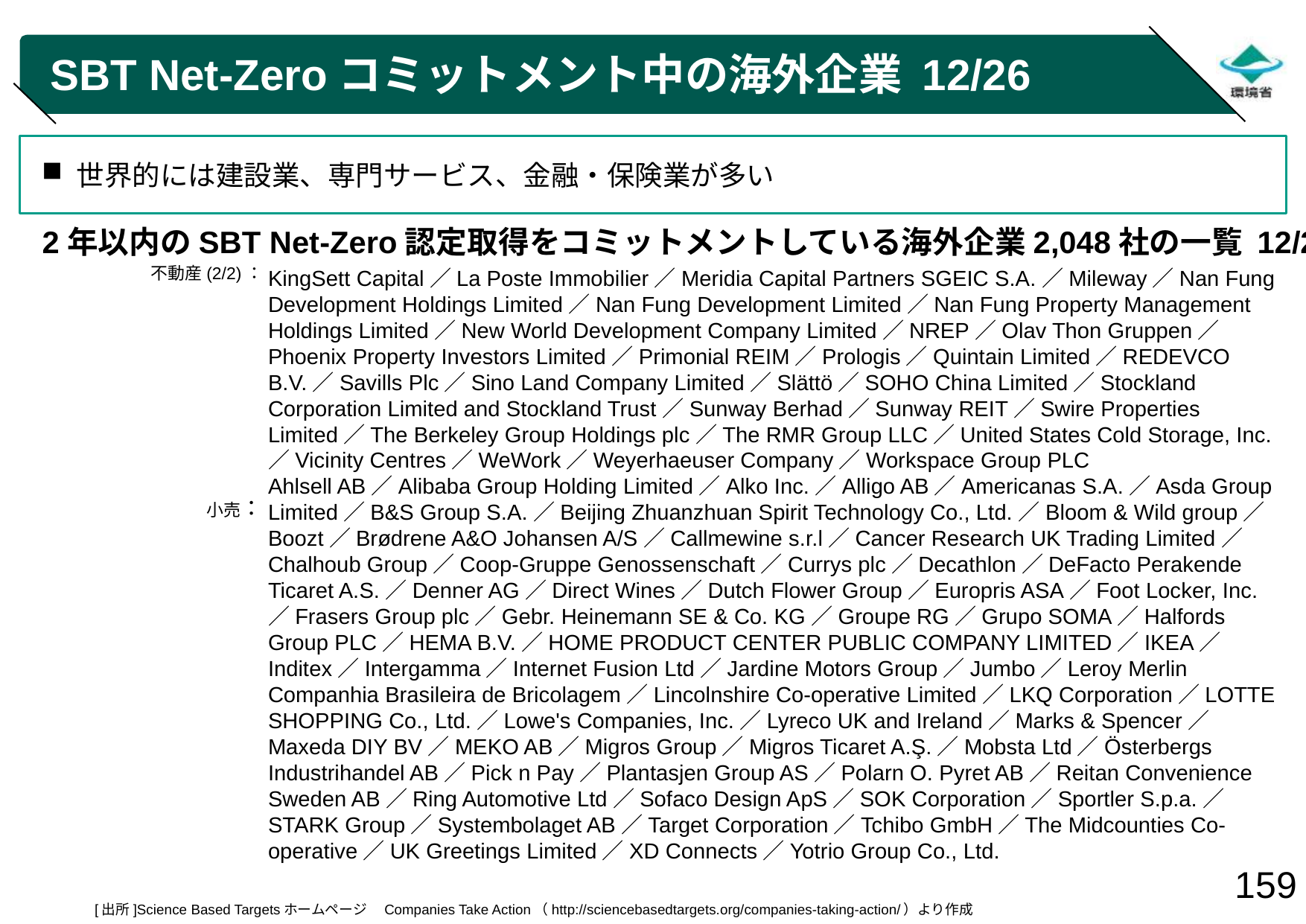

# SBT Net-Zeroコミットメント中の海外企業 12/26
世界的には建設業、専門サービス、金融・保険業が多い
2年以内のSBT Net-Zero認定取得をコミットメントしている海外企業2,048社の一覧 12/26
不動産(2/2)：

小売：

KingSett Capital／La Poste Immobilier／Meridia Capital Partners SGEIC S.A.／Mileway／Nan Fung Development Holdings Limited／Nan Fung Development Limited／Nan Fung Property Management Holdings Limited／New World Development Company Limited／NREP／Olav Thon Gruppen／Phoenix Property Investors Limited／Primonial REIM／Prologis／Quintain Limited／REDEVCO B.V.／Savills Plc／Sino Land Company Limited／Slättö／SOHO China Limited／Stockland Corporation Limited and Stockland Trust／Sunway Berhad／Sunway REIT／Swire Properties Limited／The Berkeley Group Holdings plc／The RMR Group LLC／United States Cold Storage, Inc.／Vicinity Centres／WeWork／Weyerhaeuser Company／Workspace Group PLC
Ahlsell AB／Alibaba Group Holding Limited／Alko Inc.／Alligo AB／Americanas S.A.／Asda Group Limited／B&S Group S.A.／Beijing Zhuanzhuan Spirit Technology Co., Ltd.／Bloom & Wild group／Boozt／Brødrene A&O Johansen A/S／Callmewine s.r.l／Cancer Research UK Trading Limited／Chalhoub Group／Coop-Gruppe Genossenschaft／Currys plc／Decathlon／DeFacto Perakende Ticaret A.S.／Denner AG／Direct Wines／Dutch Flower Group／Europris ASA／Foot Locker, Inc.／Frasers Group plc／Gebr. Heinemann SE & Co. KG／Groupe RG／Grupo SOMA／Halfords Group PLC／HEMA B.V.／HOME PRODUCT CENTER PUBLIC COMPANY LIMITED／IKEA／Inditex／Intergamma／Internet Fusion Ltd／Jardine Motors Group／Jumbo／Leroy Merlin Companhia Brasileira de Bricolagem／Lincolnshire Co-operative Limited／LKQ Corporation／LOTTE SHOPPING Co., Ltd.／Lowe's Companies, Inc.／Lyreco UK and Ireland／Marks & Spencer／Maxeda DIY BV／MEKO AB／Migros Group／Migros Ticaret A.Ş.／Mobsta Ltd／Österbergs Industrihandel AB／Pick n Pay／Plantasjen Group AS／Polarn O. Pyret AB／Reitan Convenience Sweden AB／Ring Automotive Ltd／Sofaco Design ApS／SOK Corporation／Sportler S.p.a.／STARK Group／Systembolaget AB／Target Corporation／Tchibo GmbH／The Midcounties Co-operative／UK Greetings Limited／XD Connects／Yotrio Group Co., Ltd.

[出所]Science Based Targetsホームページ　Companies Take Action（http://sciencebasedtargets.org/companies-taking-action/）より作成